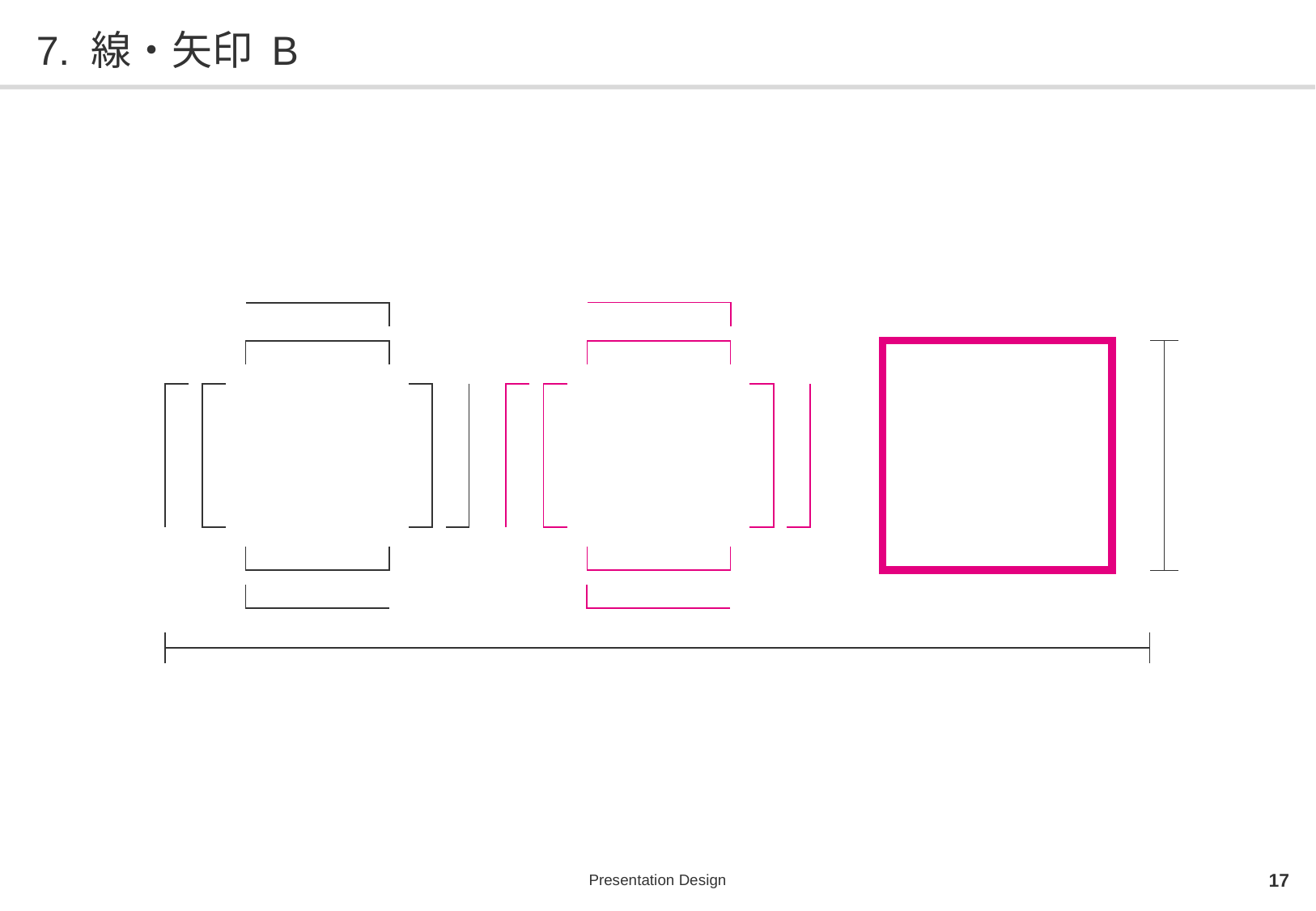

# 7. 線・矢印 B

|  |  |
| --- | --- |

|  |
| --- |
|  |
Presentation Design
17